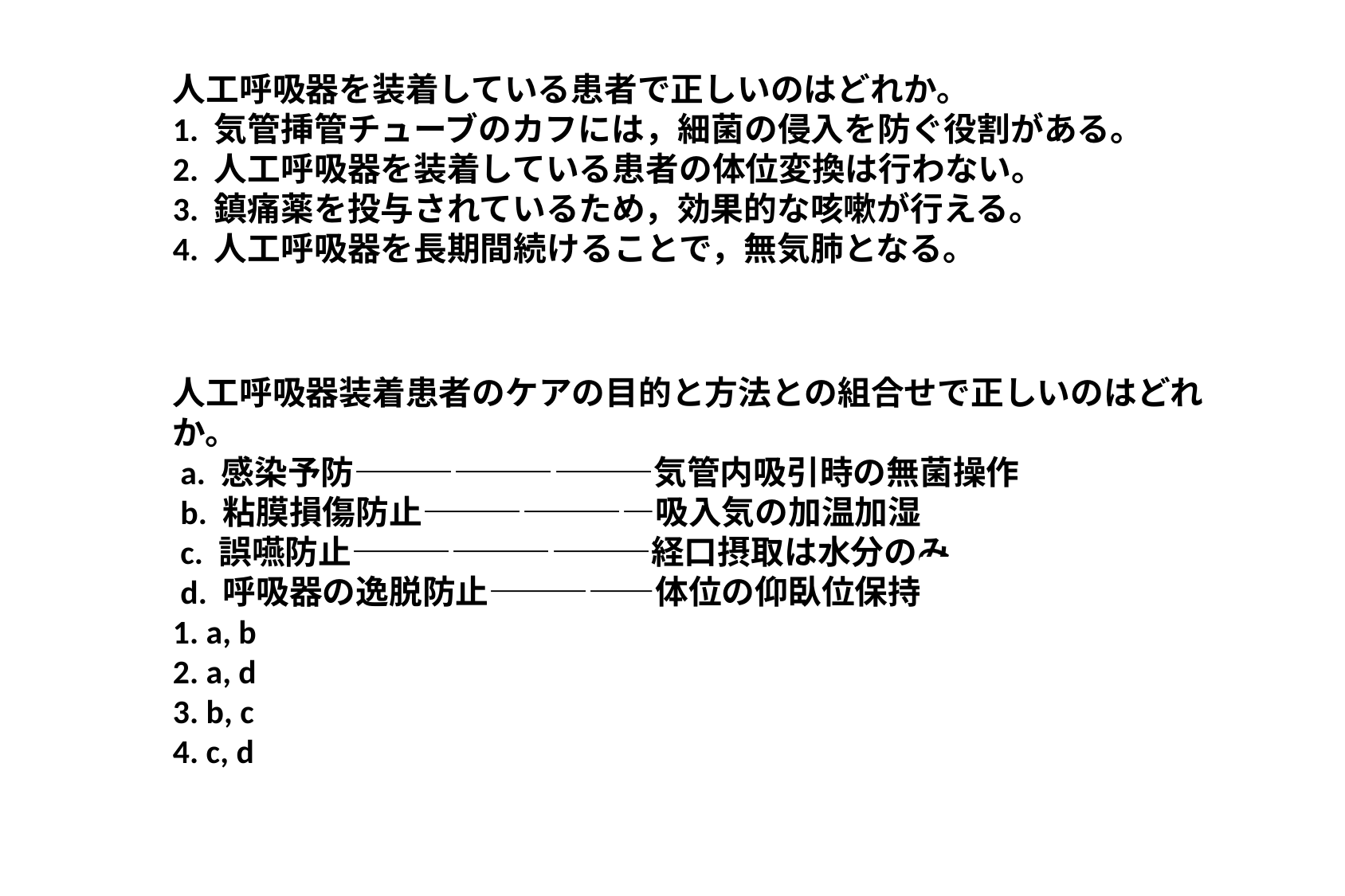

人工呼吸器を装着している患者で正しいのはどれか。
1. 気管挿管チューブのカフには，細菌の侵入を防ぐ役割がある。
2. 人工呼吸器を装着している患者の体位変換は行わない。
3. 鎮痛薬を投与されているため，効果的な咳嗽が行える。
4. 人工呼吸器を長期間続けることで，無気肺となる。
O

人工呼吸器装着患者のケアの目的と方法との組合せで正しいのはどれか。
 a. 感染予防―――――――――気管内吸引時の無菌操作
 b. 粘膜損傷防止―――――――吸入気の加温加湿
 c. 誤嚥防止―――――――――経口摂取は水分のみ
 d. 呼吸器の逸脱防止―――――体位の仰臥位保持
1. a, b
2. a, d
3. b, c
4. c, d
O